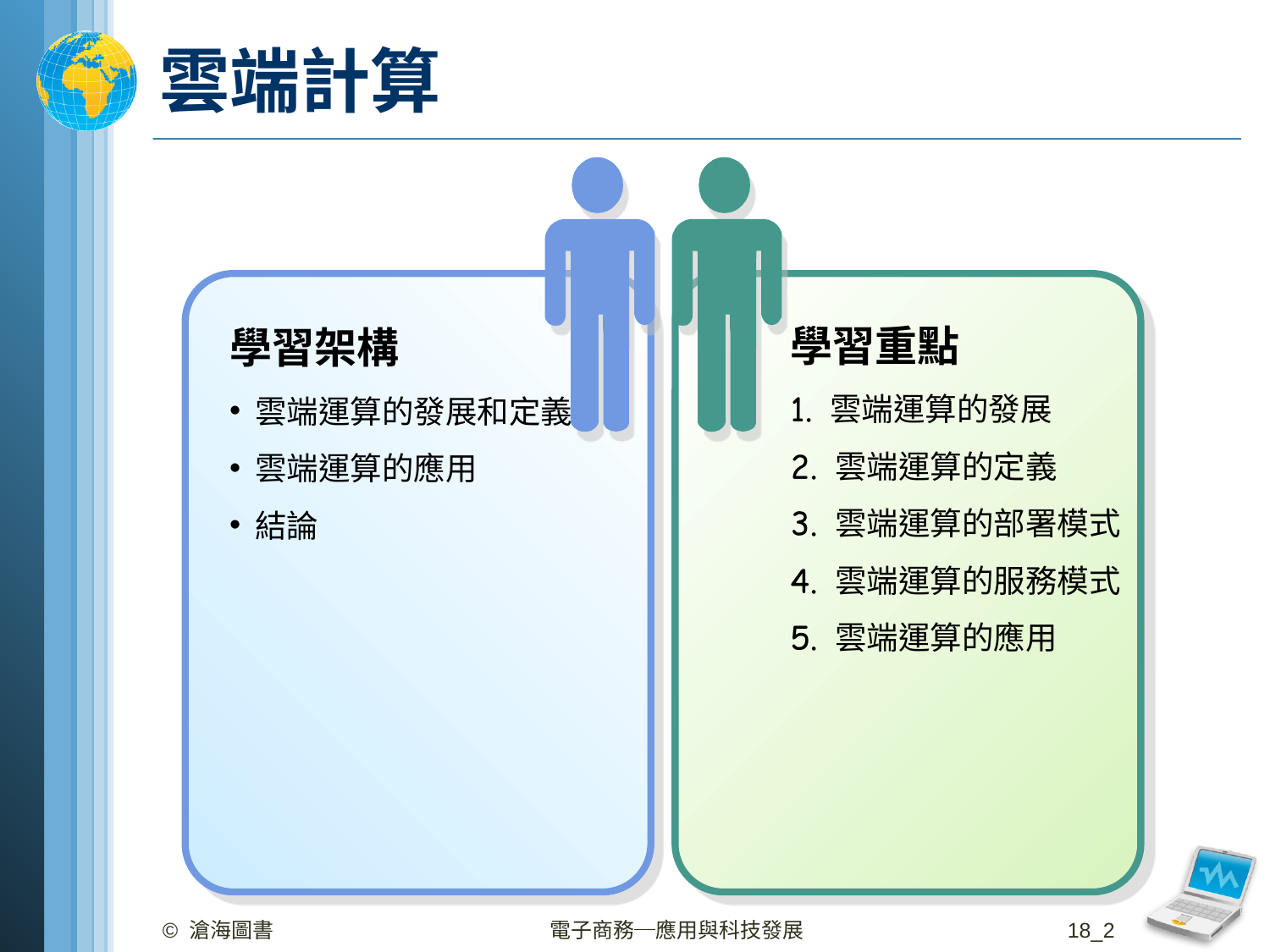

# 雲端計算

學習重點
1. 雲端運算的發展
2. 雲端運算的定義
3. 雲端運算的部署模式
4. 雲端運算的服務模式
5. 雲端運算的應用
學習架構
雲端運算的發展和定義
雲端運算的應用
結論

© 滄海圖書
電子商務─應用與科技發展
18_2